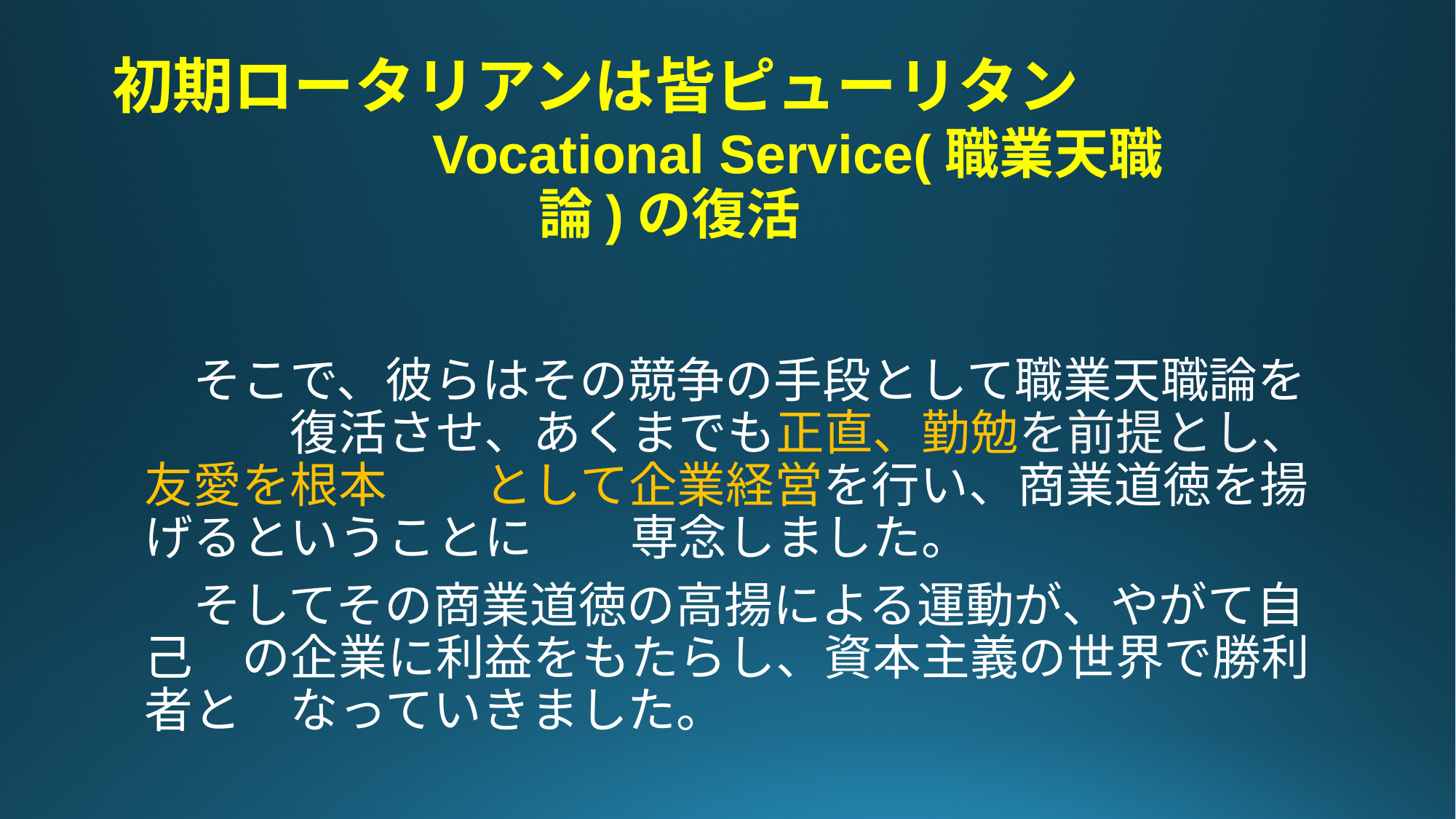

# 初期ロータリアンは皆ピューリタン　　　　　　Vocational Service(職業天職論)の復活

　そこで、彼らはその競争の手段として職業天職論を　　　復活させ、あくまでも正直、勤勉を前提とし、友愛を根本　　として企業経営を行い、商業道徳を揚げるということに　　専念しました。
　そしてその商業道徳の高揚による運動が、やがて自己　の企業に利益をもたらし、資本主義の世界で勝利者と　なっていきました。